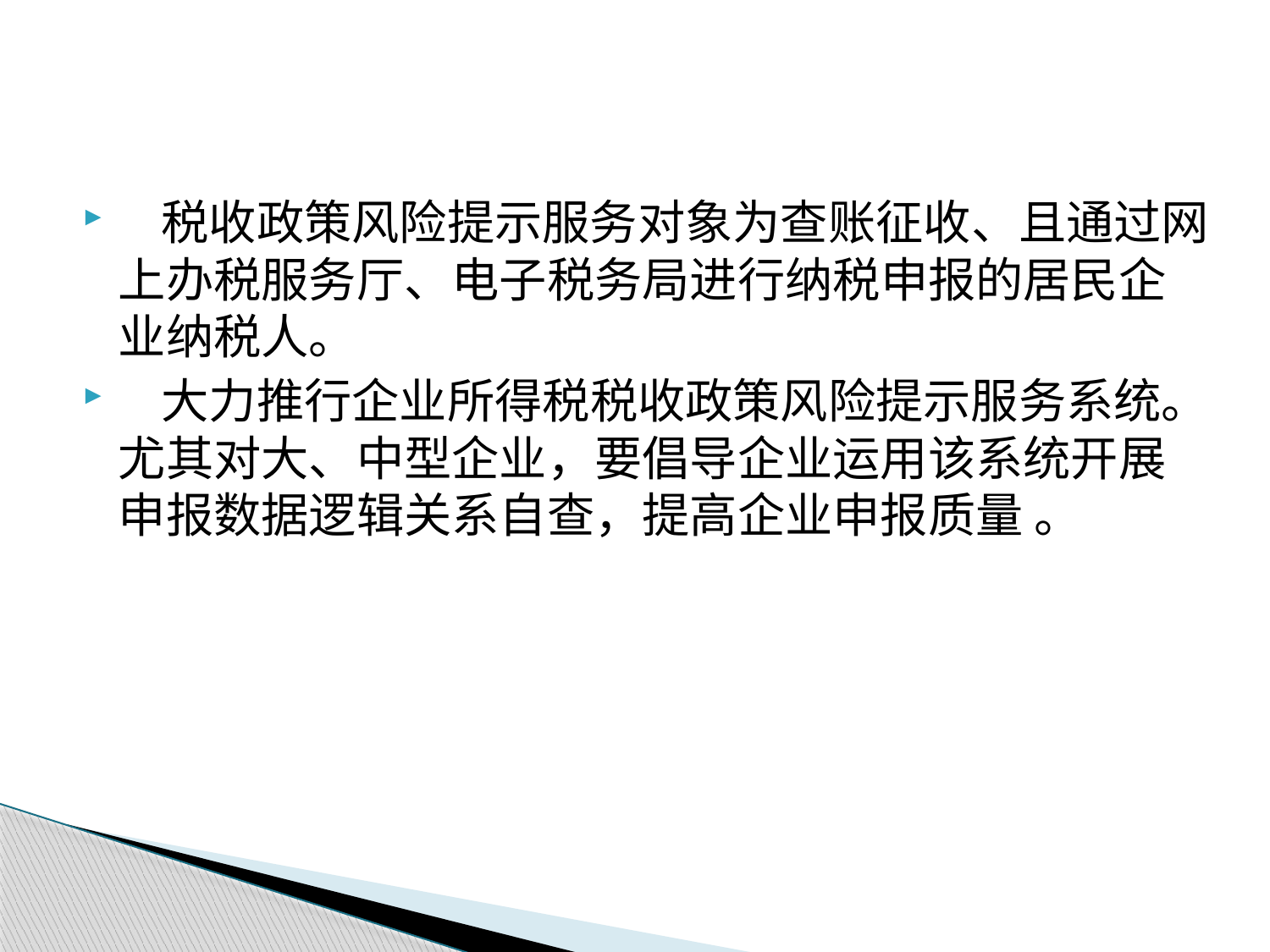

税收政策风险提示服务对象为查账征收、且通过网上办税服务厅、电子税务局进行纳税申报的居民企业纳税人。
   大力推行企业所得税税收政策风险提示服务系统。尤其对大、中型企业，要倡导企业运用该系统开展申报数据逻辑关系自查，提高企业申报质量 。